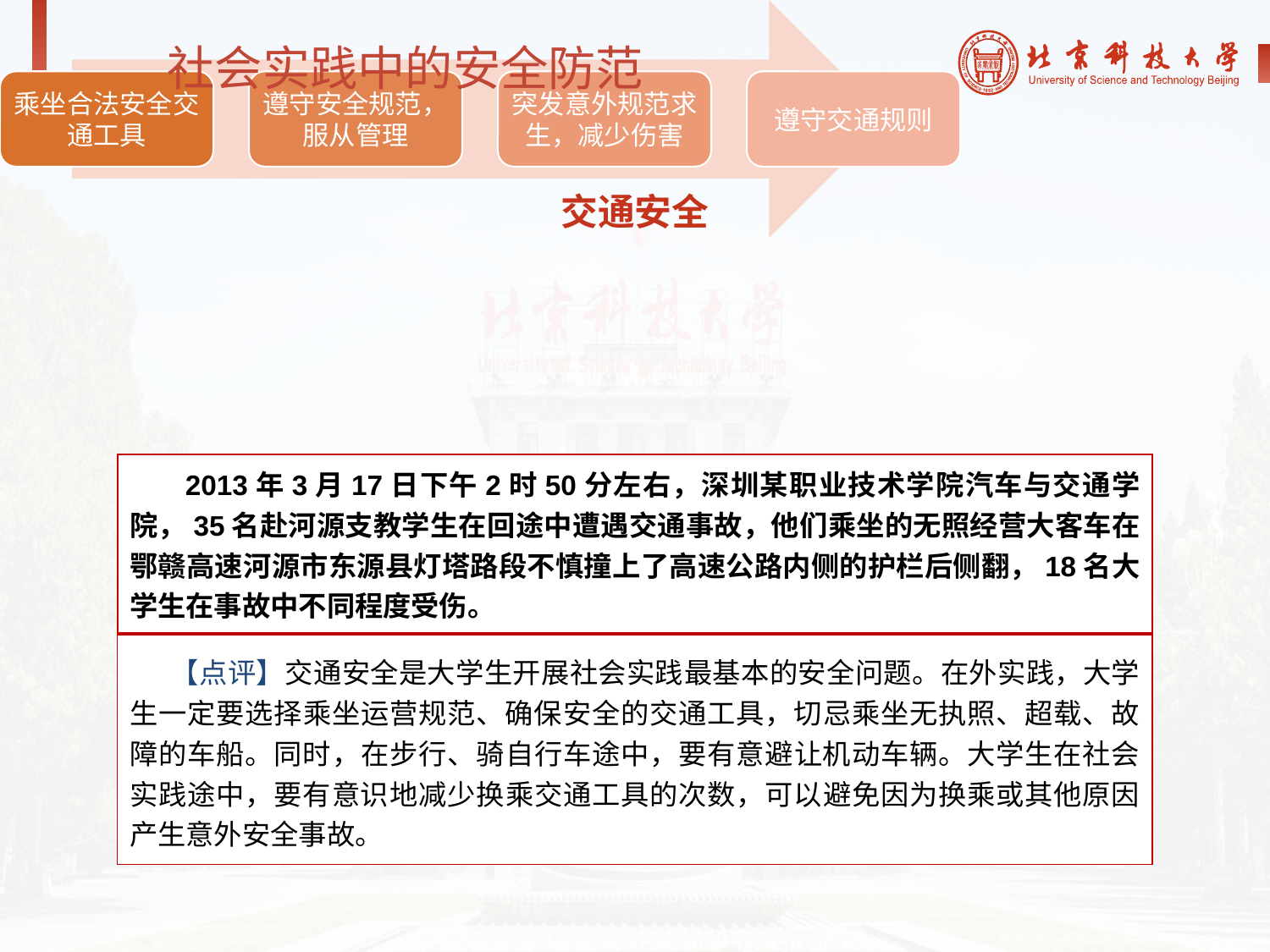

社会实践中的安全防范
交通安全
乘坐合法安全交通工具
遵守安全规范，服从管理
突发意外规范求生，减少伤害
遵守交通规则
  2013年3月17日下午2时50分左右，深圳某职业技术学院汽车与交通学院，35名赴河源支教学生在回途中遭遇交通事故，他们乘坐的无照经营大客车在鄂赣高速河源市东源县灯塔路段不慎撞上了高速公路内侧的护栏后侧翻，18名大学生在事故中不同程度受伤。
     【点评】交通安全是大学生开展社会实践最基本的安全问题。在外实践，大学生一定要选择乘坐运营规范、确保安全的交通工具，切忌乘坐无执照、超载、故障的车船。同时，在步行、骑自行车途中，要有意避让机动车辆。大学生在社会实践途中，要有意识地减少换乘交通工具的次数，可以避免因为换乘或其他原因产生意外安全事故。